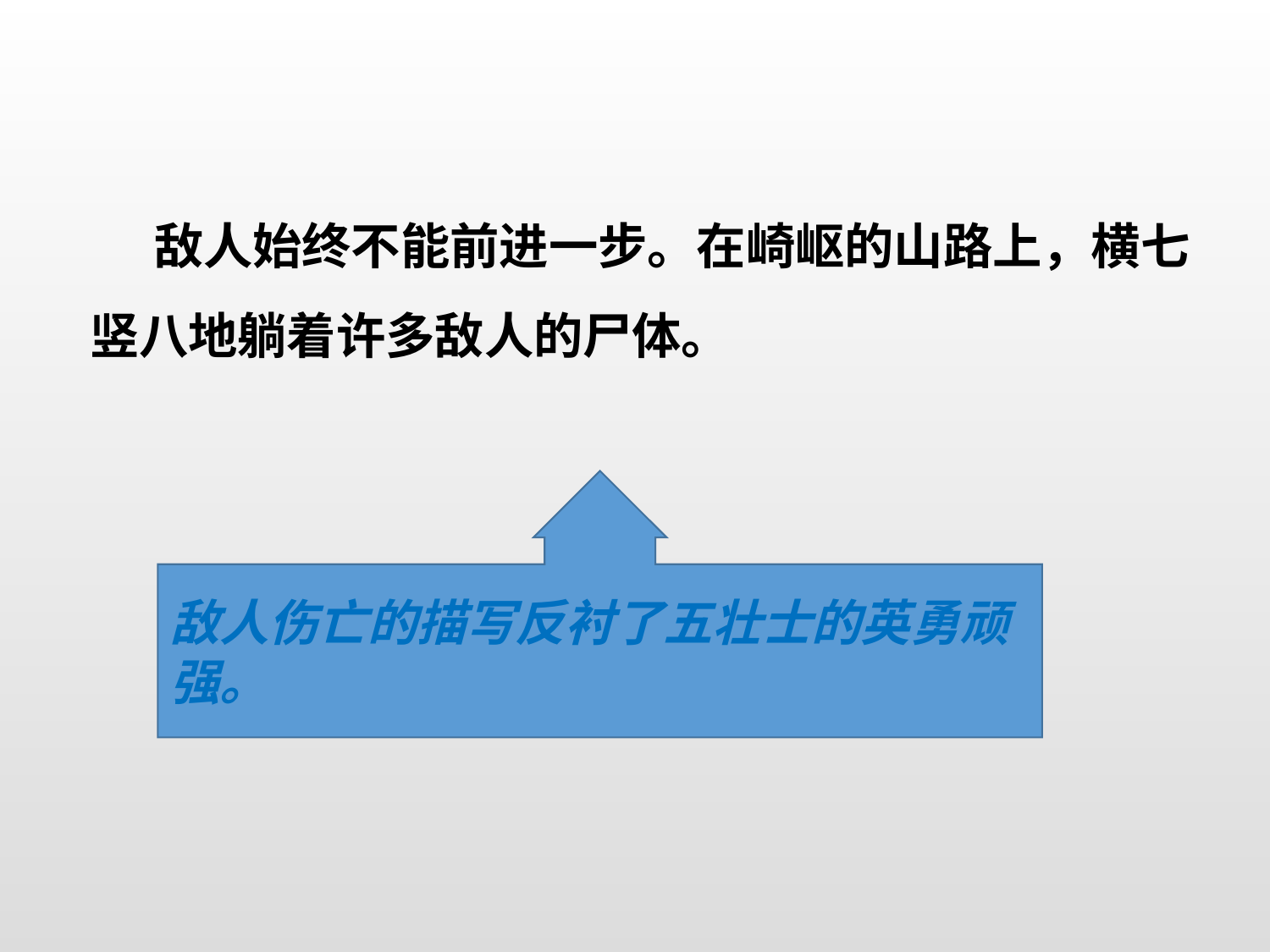

敌人始终不能前进一步。在崎岖的山路上，横七竖八地躺着许多敌人的尸体。
敌人伤亡的描写反衬了五壮士的英勇顽强。